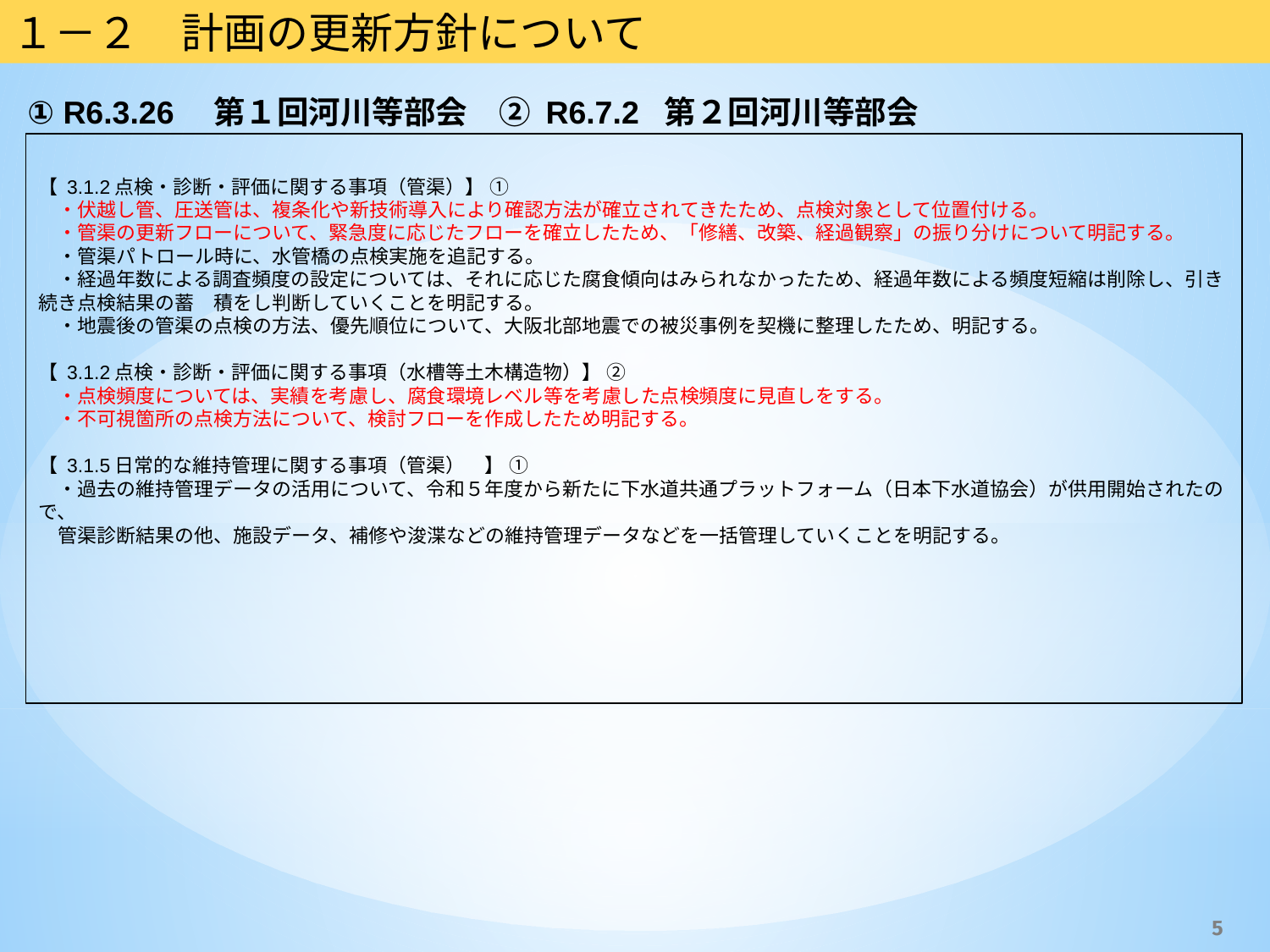

１－２　計画の更新方針について
① R6.3.26　第１回河川等部会　② R6.7.2  第２回河川等部会
【 3.1.2点検・診断・評価に関する事項（管渠）】 ①
　・伏越し管、圧送管は、複条化や新技術導入により確認方法が確立されてきたため、点検対象として位置付ける。
　・管渠の更新フローについて、緊急度に応じたフローを確立したため、「修繕、改築、経過観察」の振り分けについて明記する。
　・管渠パトロール時に、水管橋の点検実施を追記する。
　・経過年数による調査頻度の設定については、それに応じた腐食傾向はみられなかったため、経過年数による頻度短縮は削除し、引き続き点検結果の蓄　積をし判断していくことを明記する。
　・地震後の管渠の点検の方法、優先順位について、大阪北部地震での被災事例を契機に整理したため、明記する。

【 3.1.2点検・診断・評価に関する事項（水槽等土木構造物）】 ②
　・点検頻度については、実績を考慮し、腐食環境レベル等を考慮した点検頻度に見直しをする。
　・不可視箇所の点検方法について、検討フローを作成したため明記する。

【 3.1.5日常的な維持管理に関する事項（管渠）　】 ①
　・過去の維持管理データの活用について、令和５年度から新たに下水道共通プラットフォーム（日本下水道協会）が供用開始されたので、
　管渠診断結果の他、施設データ、補修や浚渫などの維持管理データなどを一括管理していくことを明記する。

5